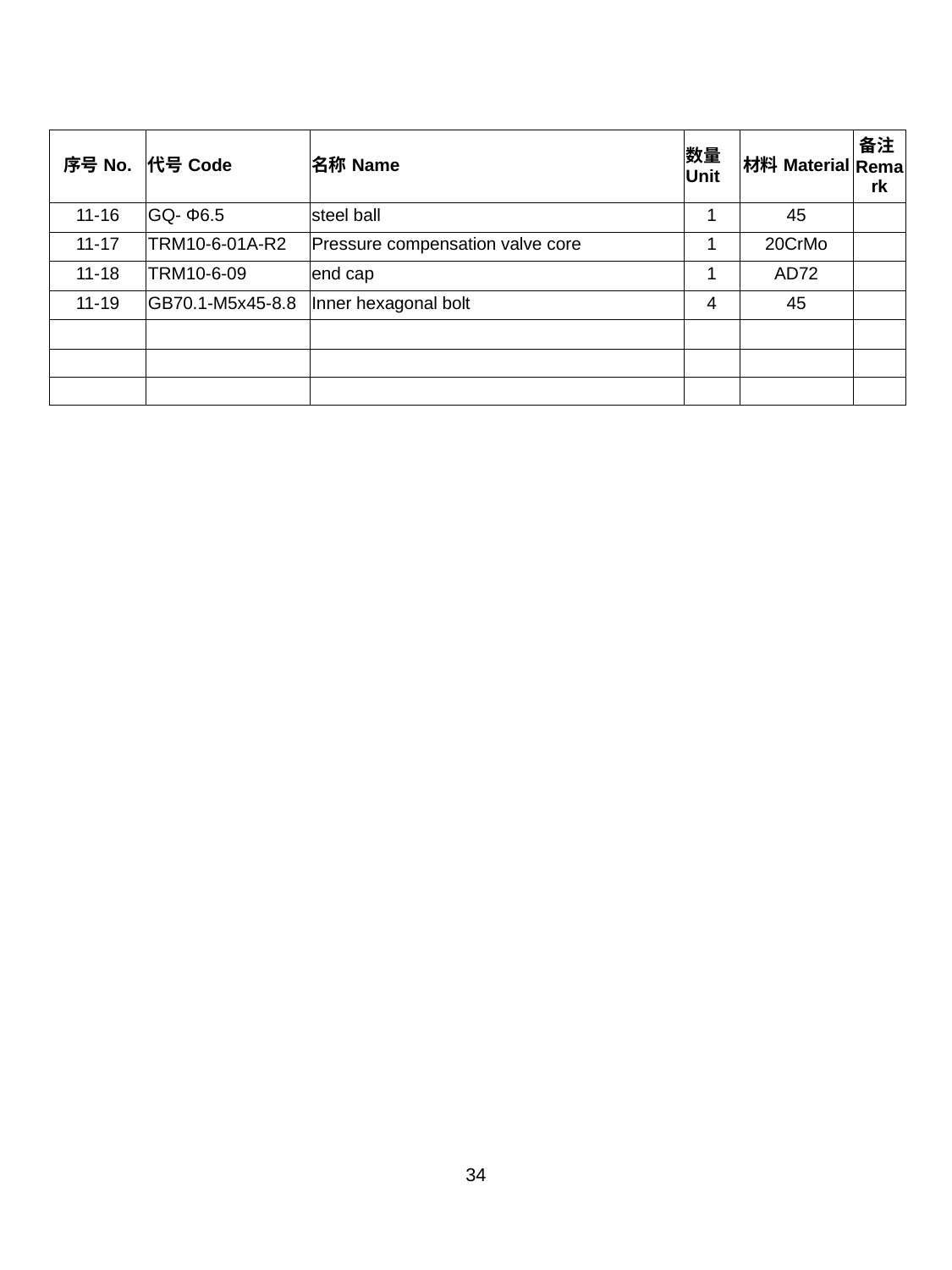

| 序号No. | 代号Code | 名称Name | 数量Unit | 材料Material | 备注Remark |
| --- | --- | --- | --- | --- | --- |
| 11-16 | GQ- Φ6.5 | steel ball | 1 | 45 |  |
| 11-17 | TRM10-6-01A-R2 | Pressure compensation valve core | 1 | 20CrMo |  |
| 11-18 | TRM10-6-09 | end cap | 1 | AD72 |  |
| 11-19 | GB70.1-M5x45-8.8 | Inner hexagonal bolt | 4 | 45 |  |
|  |  |  |  |  |  |
|  |  |  |  |  |  |
|  |  |  |  |  |  |
34